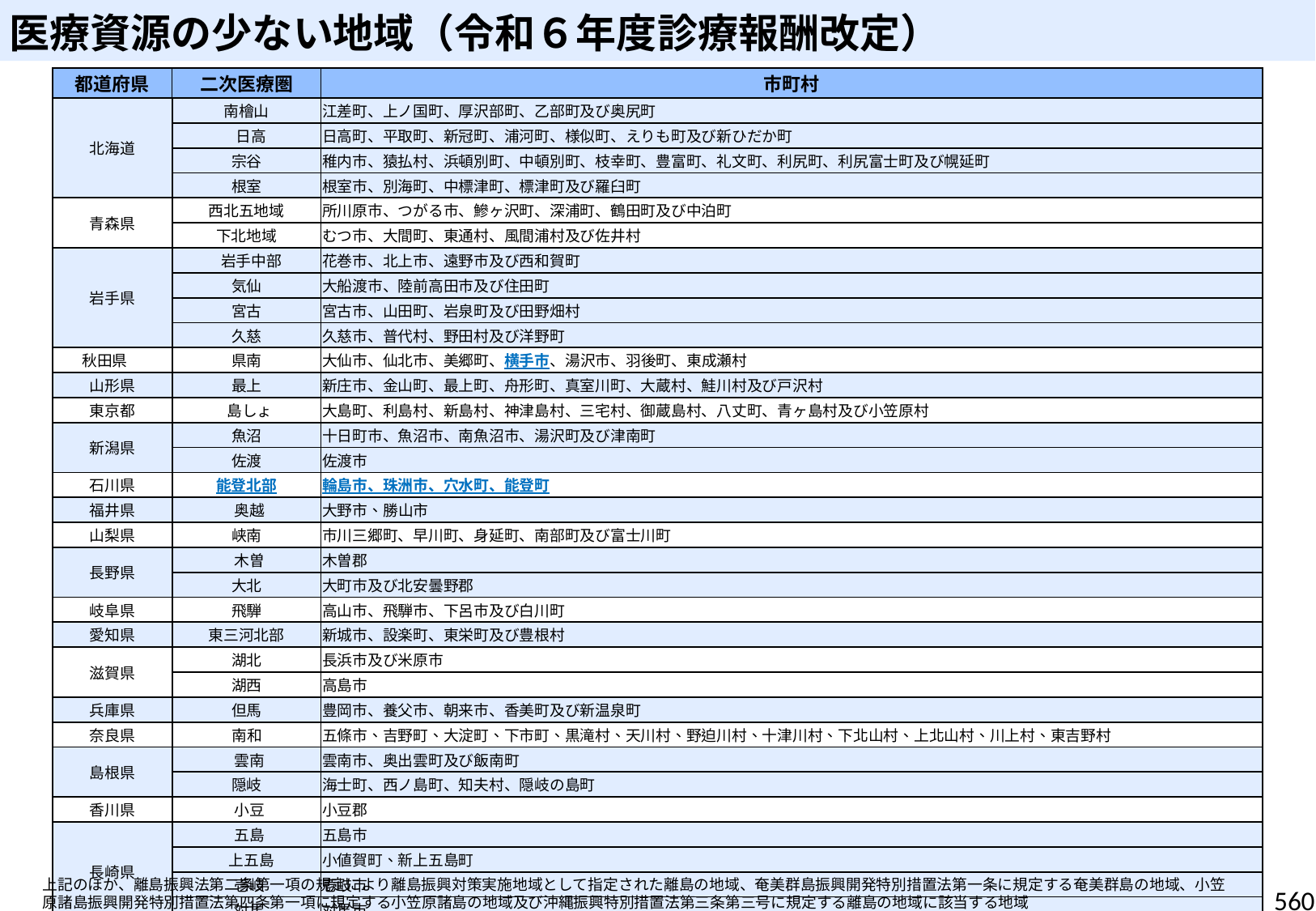

# 医療資源の少ない地域（令和６年度診療報酬改定）
| 都道府県 | 二次医療圏 | 市町村 |
| --- | --- | --- |
| 北海道 | 南檜山 | 江差町、上ノ国町、厚沢部町、乙部町及び奥尻町 |
|  | 日高 | 日高町、平取町、新冠町、浦河町、様似町、えりも町及び新ひだか町 |
|  | 宗谷 | 稚内市、猿払村、浜頓別町、中頓別町、枝幸町、豊富町、礼文町、利尻町、利尻富士町及び幌延町 |
|  | 根室 | 根室市、別海町、中標津町、標津町及び羅臼町 |
| 青森県 | 西北五地域 | 所川原市、つがる市、鰺ヶ沢町、深浦町、鶴田町及び中泊町 |
|  | 下北地域 | むつ市、大間町、東通村、風間浦村及び佐井村 |
| 岩手県 | 岩手中部 | 花巻市、北上市、遠野市及び西和賀町 |
|  | 気仙 | 大船渡市、陸前高田市及び住田町 |
|  | 宮古 | 宮古市、山田町、岩泉町及び田野畑村 |
|  | 久慈 | 久慈市、普代村、野田村及び洋野町 |
| 秋田県 | 県南 | 大仙市、仙北市、美郷町、横手市、湯沢市、羽後町、東成瀬村 |
| 山形県 | 最上 | 新庄市、金山町、最上町、舟形町、真室川町、大蔵村、鮭川村及び戸沢村 |
| 東京都 | 島しょ | 大島町、利島村、新島村、神津島村、三宅村、御蔵島村、八丈町、青ヶ島村及び小笠原村 |
| 新潟県 | 魚沼 | 十日町市、魚沼市、南魚沼市、湯沢町及び津南町 |
|  | 佐渡 | 佐渡市 |
| 石川県 | 能登北部 | 輪島市、珠洲市、穴水町、能登町 |
| 福井県 | 奥越 | 大野市、勝山市 |
| 山梨県 | 峡南 | 市川三郷町、早川町、身延町、南部町及び富士川町 |
| 長野県 | 木曽 | 木曽郡 |
|  | 大北 | 大町市及び北安曇野郡 |
| 岐阜県 | 飛騨 | 高山市、飛騨市、下呂市及び白川町 |
| 愛知県 | 東三河北部 | 新城市、設楽町、東栄町及び豊根村 |
| 滋賀県 | 湖北 | 長浜市及び米原市 |
|  | 湖西 | 高島市 |
| 兵庫県 | 但馬 | 豊岡市、養父市、朝来市、香美町及び新温泉町 |
| 奈良県 | 南和 | 五條市、吉野町、大淀町、下市町、黒滝村、天川村、野迫川村、十津川村、下北山村、上北山村、川上村、東吉野村 |
| 島根県 | 雲南 | 雲南市、奥出雲町及び飯南町 |
|  | 隠岐 | 海士町、西ノ島町、知夫村、隠岐の島町 |
| 香川県 | 小豆 | 小豆郡 |
| 長崎県 | 五島 | 五島市 |
|  | 上五島 | 小値賀町、新上五島町 |
|  | 壱岐 | 壱岐市 |
|  | 対馬 | 対馬市 |
| 鹿児島県 | 熊毛 | 西之表市、熊毛郡 |
|  | 奄美 | 奄美市、大島郡 |
| 沖縄県 | 宮古 | 宮古島市、多良間村 |
|  | 八重山 | 石垣市、竹富町、与那国町 |
上記のほか、離島振興法第二条第一項の規定により離島振興対策実施地域として指定された離島の地域、奄美群島振興開発特別措置法第一条に規定する奄美群島の地域、小笠原諸島振興開発特別措置法第四条第一項に規定する小笠原諸島の地域及び沖縄振興特別措置法第三条第三号に規定する離島の地域に該当する地域
560